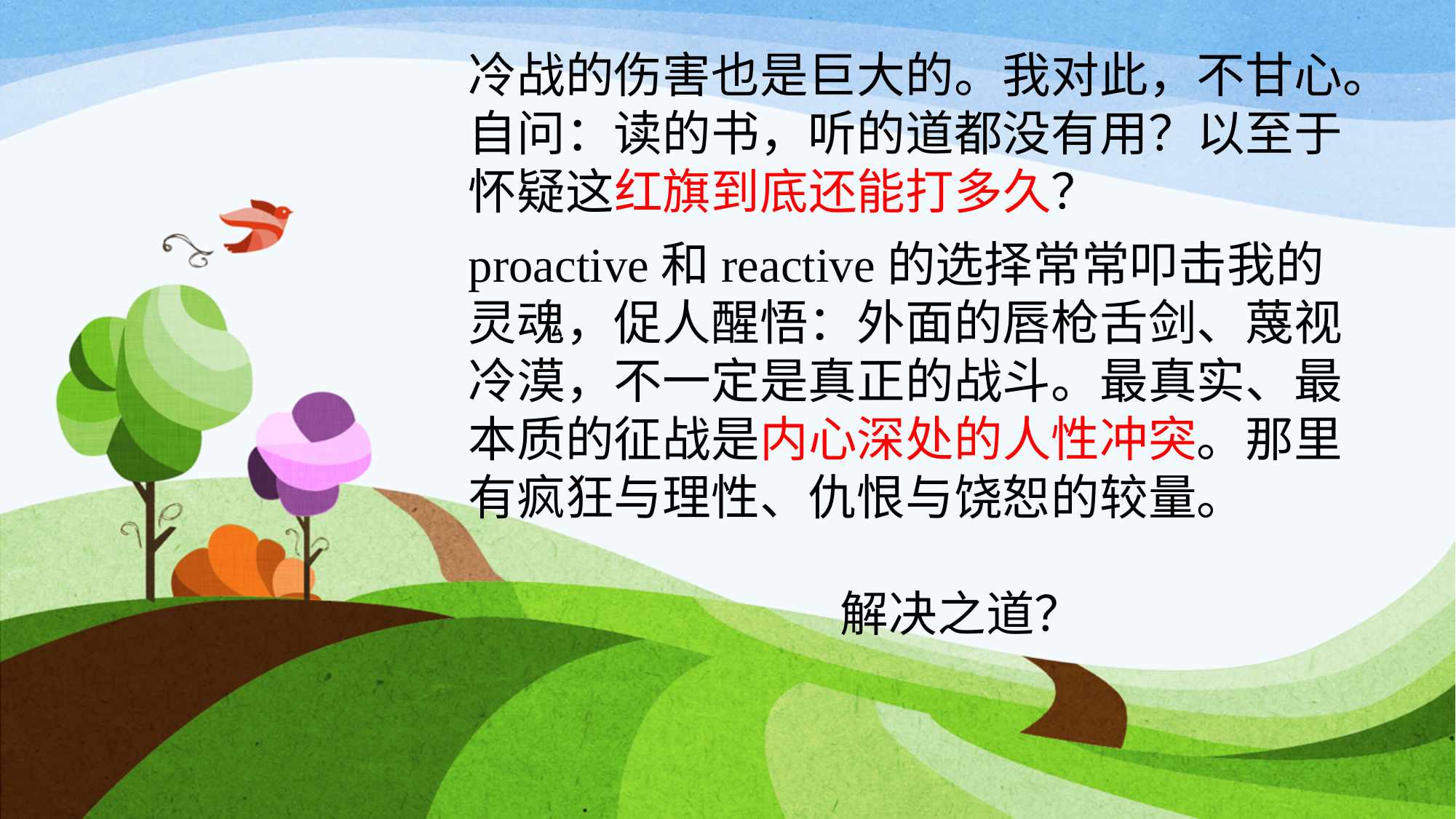

冷战的伤害也是巨大的。我对此，不甘心。自问：读的书，听的道都没有用？以至于怀疑这红旗到底还能打多久？

proactive和reactive的选择常常叩击我的灵魂，促人醒悟：外面的唇枪舌剑、蔑视冷漠，不一定是真正的战斗。最真实、最本质的征战是内心深处的人性冲突。那里有疯狂与理性、仇恨与饶恕的较量。

			   解决之道？